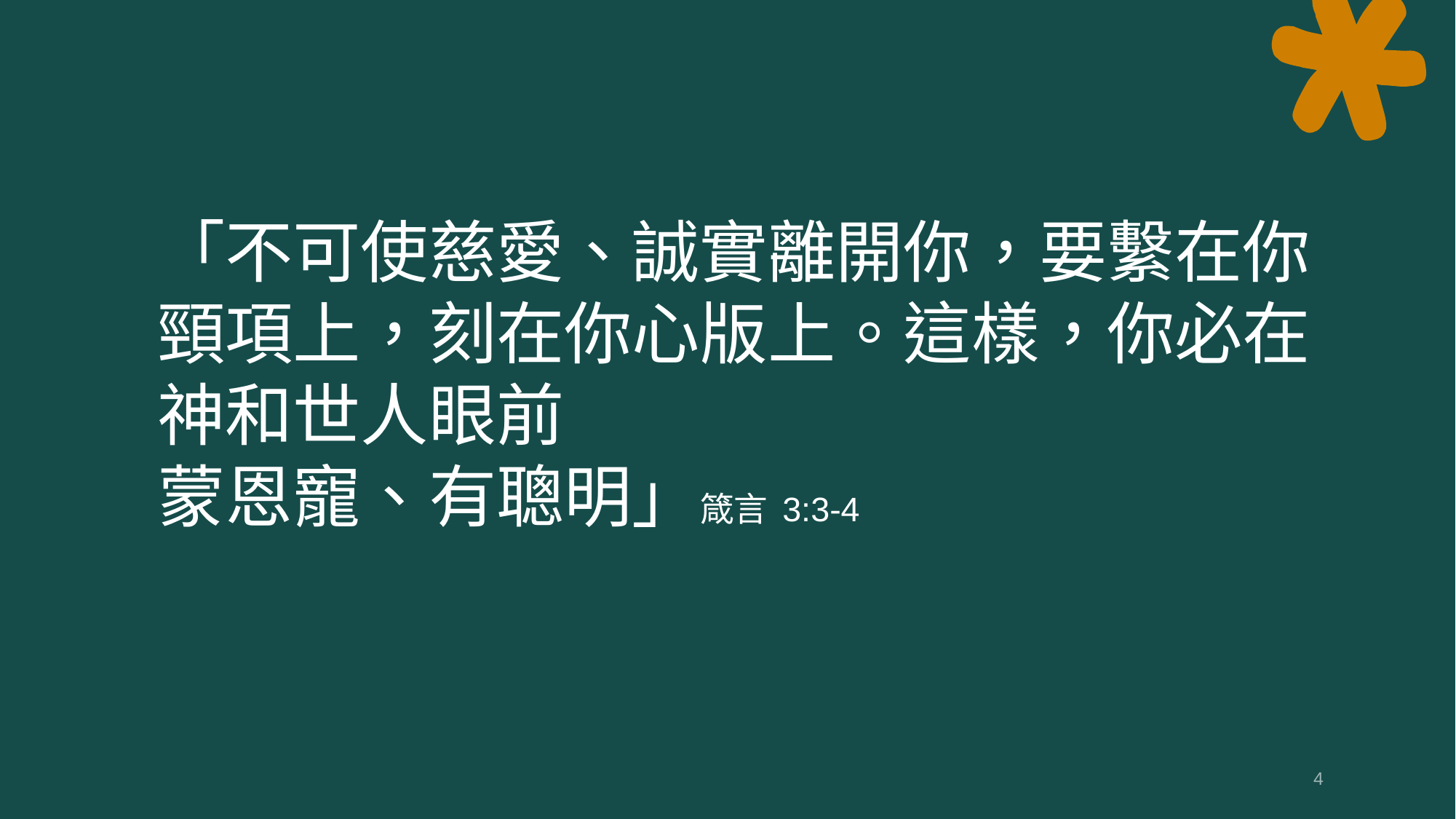

# 「不可使慈愛、誠實離開你，要繫在你頸項上，刻在你心版上。這樣，你必在神和世人眼前 蒙恩寵、有聰明」箴言 3:3-4
4